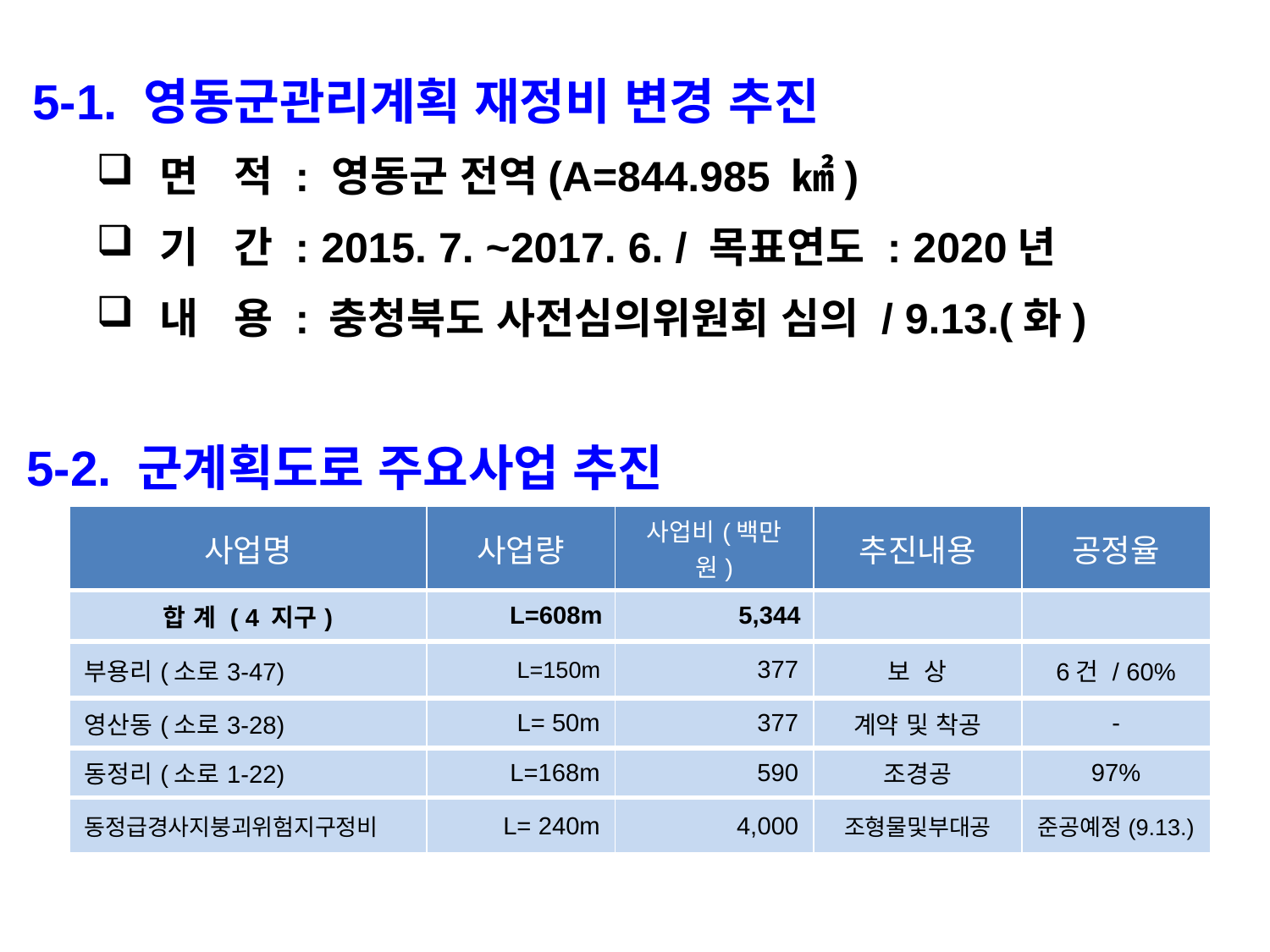

5-1. 영동군관리계획 재정비 변경 추진
면   적 : 영동군 전역(A=844.985 ㎢)
기   간 : 2015. 7. ~2017. 6. / 목표연도 : 2020년
내   용 : 충청북도 사전심의위원회 심의 / 9.13.(화)

 5-2. 군계획도로 주요사업 추진

| 사업명 | 사업량 | 사업비(백만원) | 추진내용 | 공정율 |
| --- | --- | --- | --- | --- |
| 합 계 ( 4 지구) | L=608m | 5,344 |  |  |
| 부용리(소로3-47) | L=150m | 377 | 보 상 | 6건 / 60% |
| 영산동(소로3-28) | L= 50m | 377 | 계약 및 착공 | - |
| 동정리(소로1-22) | L=168m | 590 | 조경공 | 97% |
| 동정급경사지붕괴위험지구정비 | L= 240m | 4,000 | 조형물및부대공 | 준공예정(9.13.) |